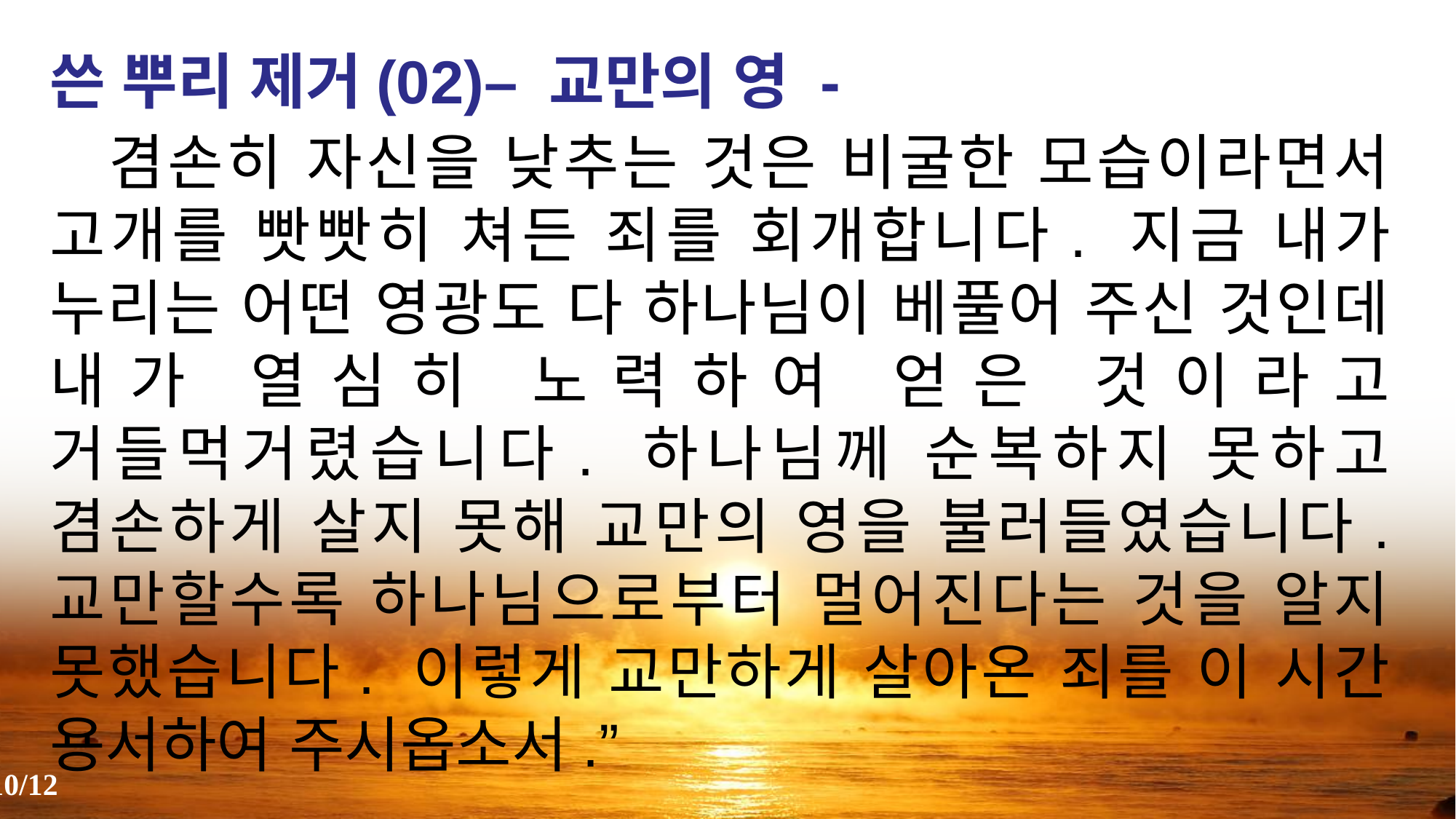

쓴 뿌리 제거(02)– 교만의 영 -
  겸손히 자신을 낮추는 것은 비굴한 모습이라면서 고개를 빳빳히 쳐든 죄를 회개합니다. 지금 내가 누리는 어떤 영광도 다 하나님이 베풀어 주신 것인데 내가 열심히 노력하여 얻은 것이라고 거들먹거렸습니다. 하나님께 순복하지 못하고 겸손하게 살지 못해 교만의 영을 불러들였습니다. 교만할수록 하나님으로부터 멀어진다는 것을 알지 못했습니다. 이렇게 교만하게 살아온 죄를 이 시간 용서하여 주시옵소서.”